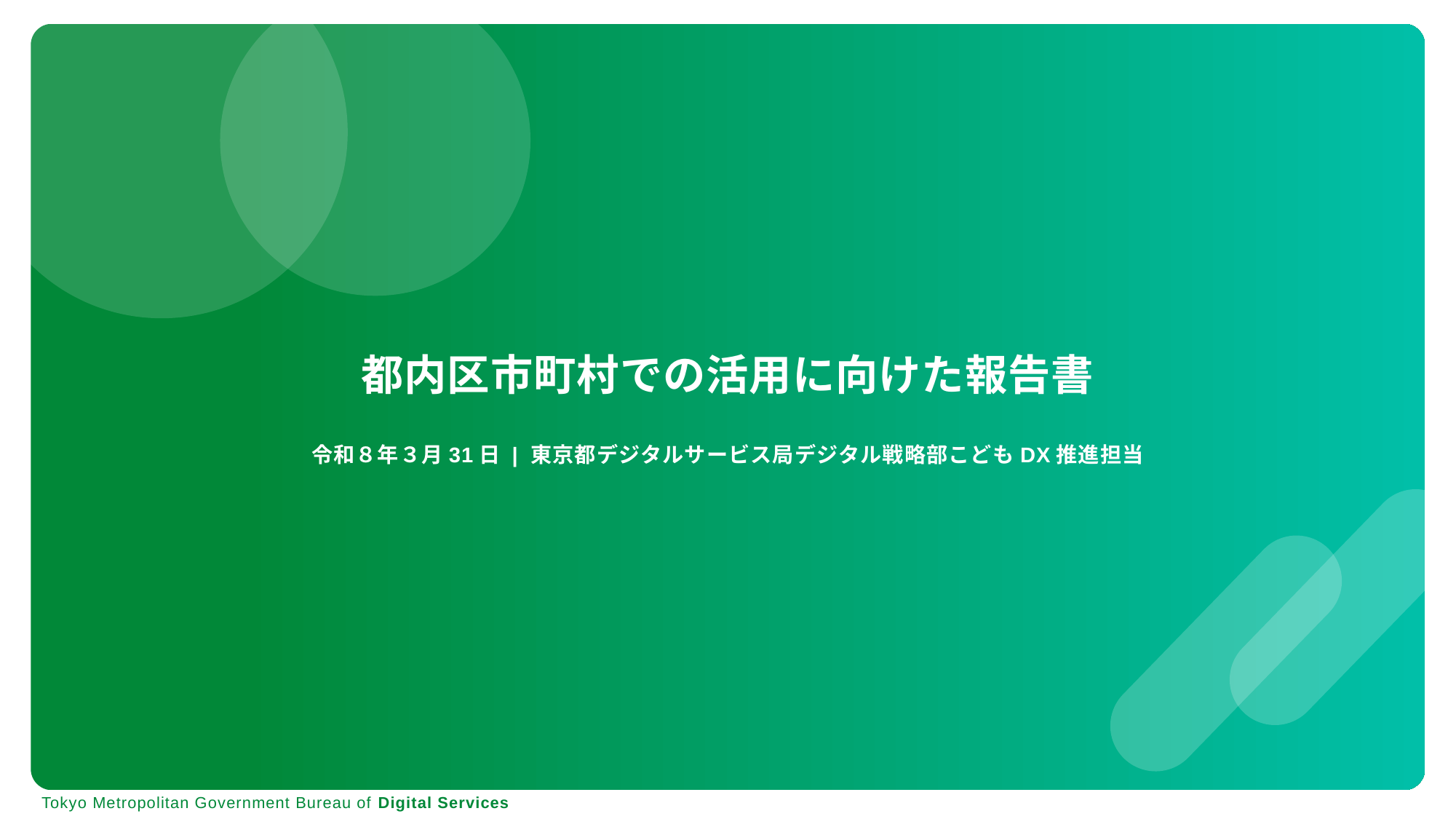

都内区市町村での活用に向けた報告書
令和８年３月31日 | 東京都デジタルサービス局デジタル戦略部こどもDX推進担当